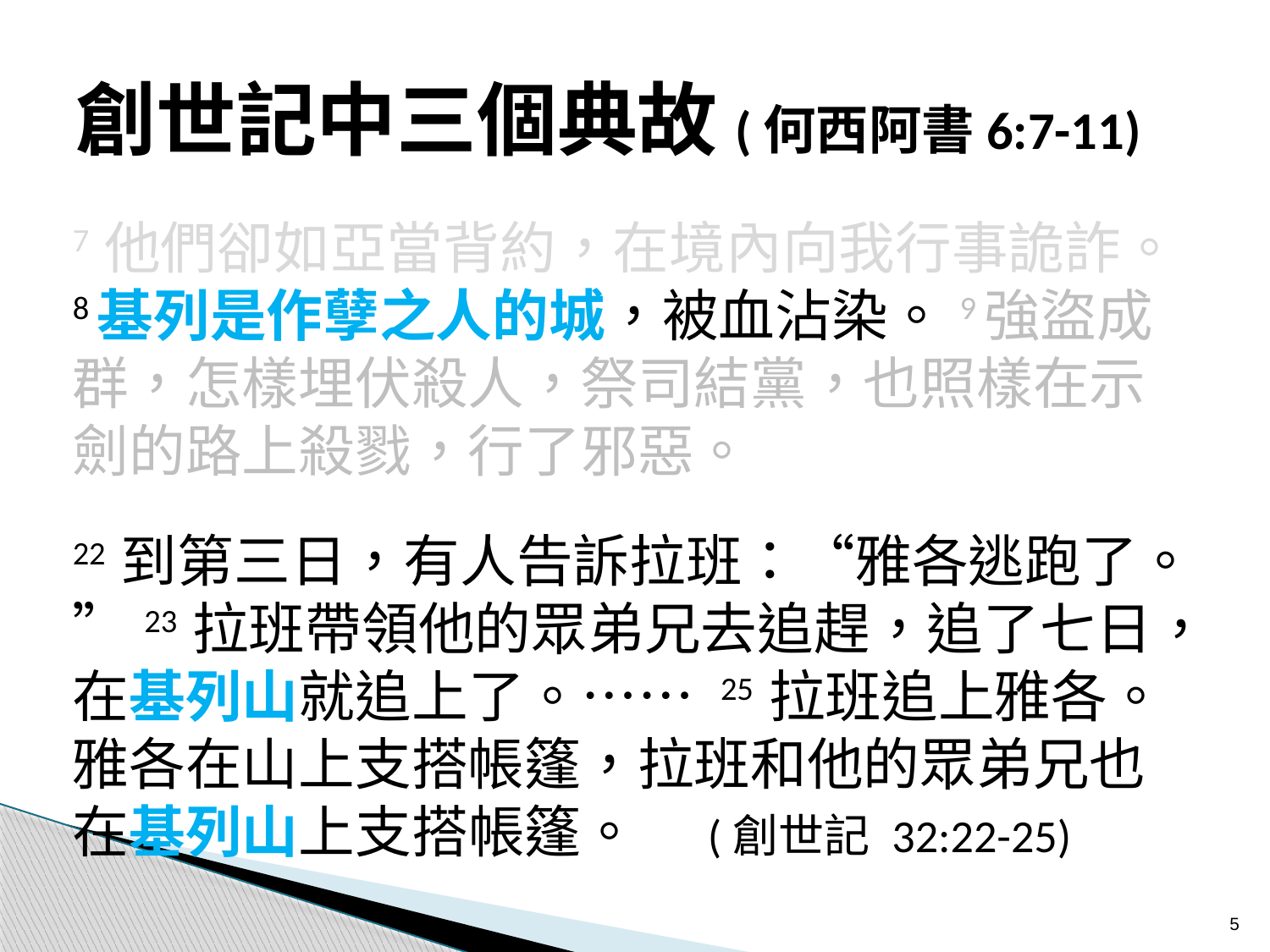

# 創世記中三個典故(何西阿書6:7-11)
7 他們卻如亞當背約，在境內向我行事詭詐。8基列是作孽之人的城，被血沾染。 9強盜成群，怎樣埋伏殺人，祭司結黨，也照樣在示劍的路上殺戮，行了邪惡。

22 到第三日，有人告訴拉班：“雅各逃跑了。” 23 拉班帶領他的眾弟兄去追趕，追了七日，在基列山就追上了。…… 25 拉班追上雅各。雅各在山上支搭帳篷，拉班和他的眾弟兄也在基列山上支搭帳篷。	(創世記 32:22-25)
5